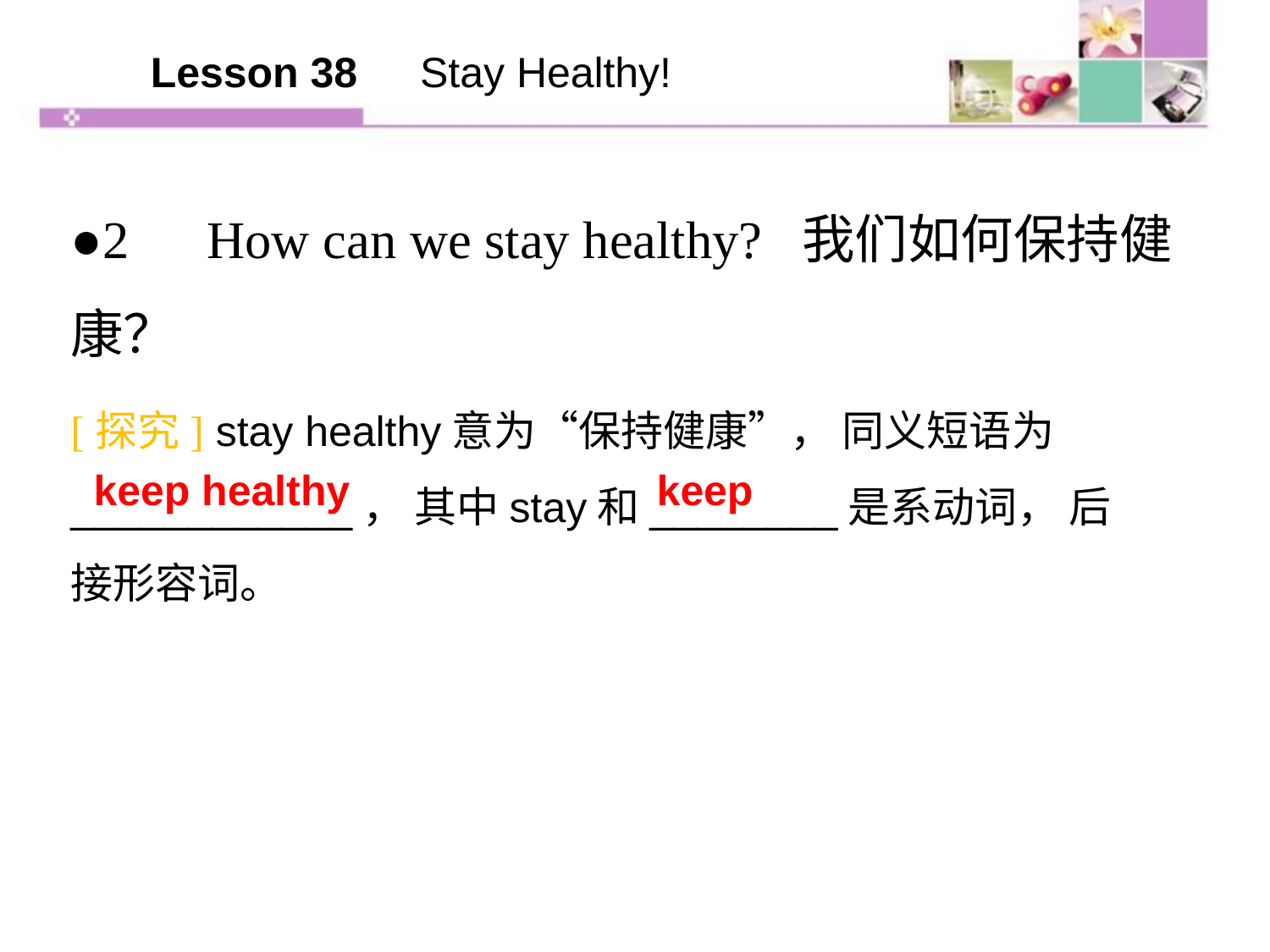

Lesson 38　Stay Healthy!
●2　How can we stay healthy?  我们如何保持健康？

[探究] stay healthy意为“保持健康”， 同义短语为____________， 其中stay和________是系动词， 后接形容词。
keep healthy                          keep